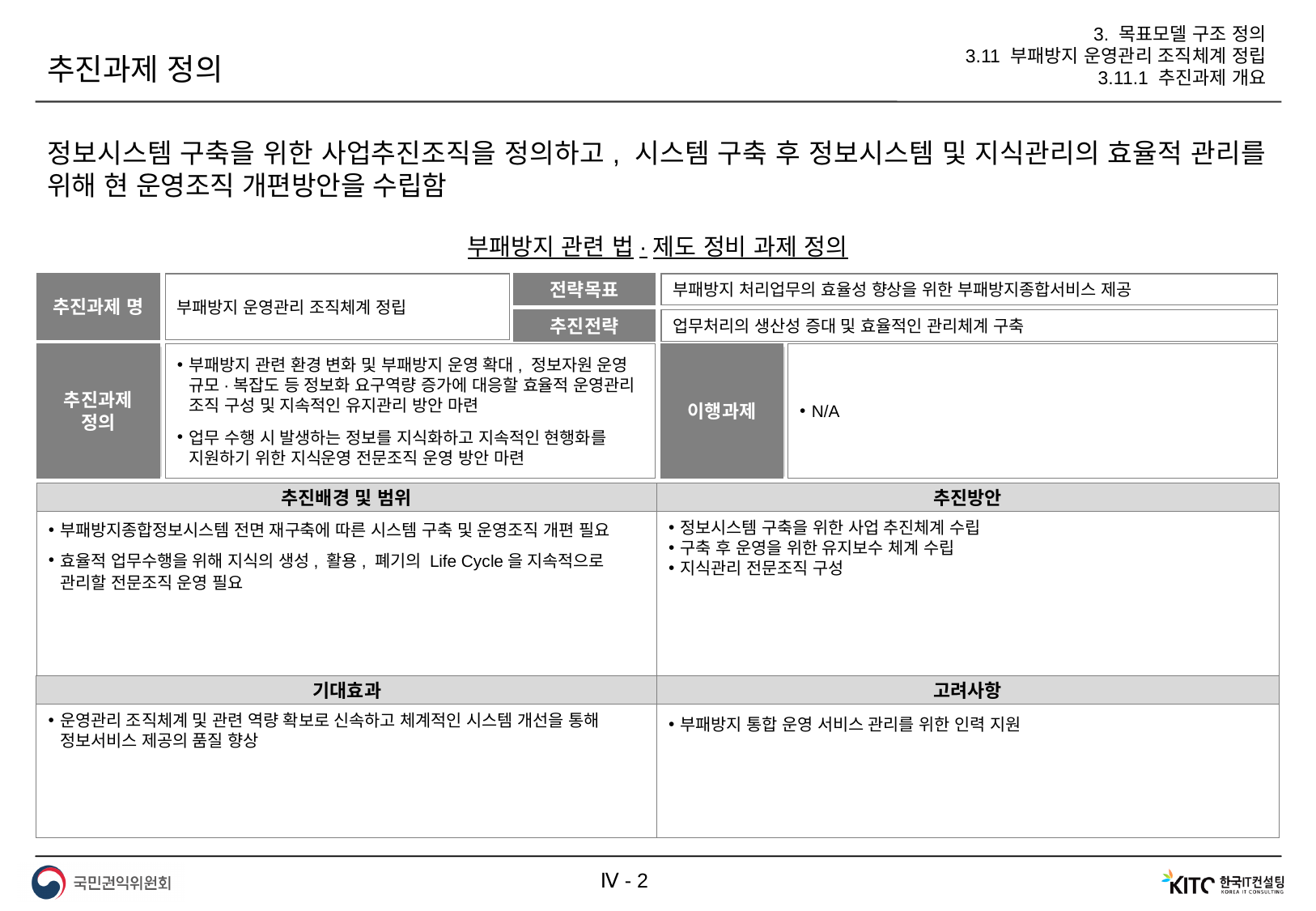

3. 목표모델 구조 정의
3.11 부패방지 운영관리 조직체계 정립
3.11.1 추진과제 개요
추진과제 정의
정보시스템 구축을 위한 사업추진조직을 정의하고, 시스템 구축 후 정보시스템 및 지식관리의 효율적 관리를 위해 현 운영조직 개편방안을 수립함
부패방지 관련 법·제도 정비 과제 정의
전략목표
부패방지 처리업무의 효율성 향상을 위한 부패방지종합서비스 제공
추진과제 명
부패방지 운영관리 조직체계 정립
업무처리의 생산성 증대 및 효율적인 관리체계 구축
추진전략
추진과제 정의
부패방지 관련 환경 변화 및 부패방지 운영 확대, 정보자원 운영 규모·복잡도 등 정보화 요구역량 증가에 대응할 효율적 운영관리 조직 구성 및 지속적인 유지관리 방안 마련
업무 수행 시 발생하는 정보를 지식화하고 지속적인 현행화를 지원하기 위한 지식운영 전문조직 운영 방안 마련
이행과제
N/A
추진배경 및 범위
추진방안
부패방지종합정보시스템 전면 재구축에 따른 시스템 구축 및 운영조직 개편 필요
효율적 업무수행을 위해 지식의 생성, 활용, 폐기의 Life Cycle을 지속적으로 관리할 전문조직 운영 필요

정보시스템 구축을 위한 사업 추진체계 수립
구축 후 운영을 위한 유지보수 체계 수립
지식관리 전문조직 구성
기대효과
고려사항
운영관리 조직체계 및 관련 역량 확보로 신속하고 체계적인 시스템 개선을 통해 정보서비스 제공의 품질 향상
부패방지 통합 운영 서비스 관리를 위한 인력 지원